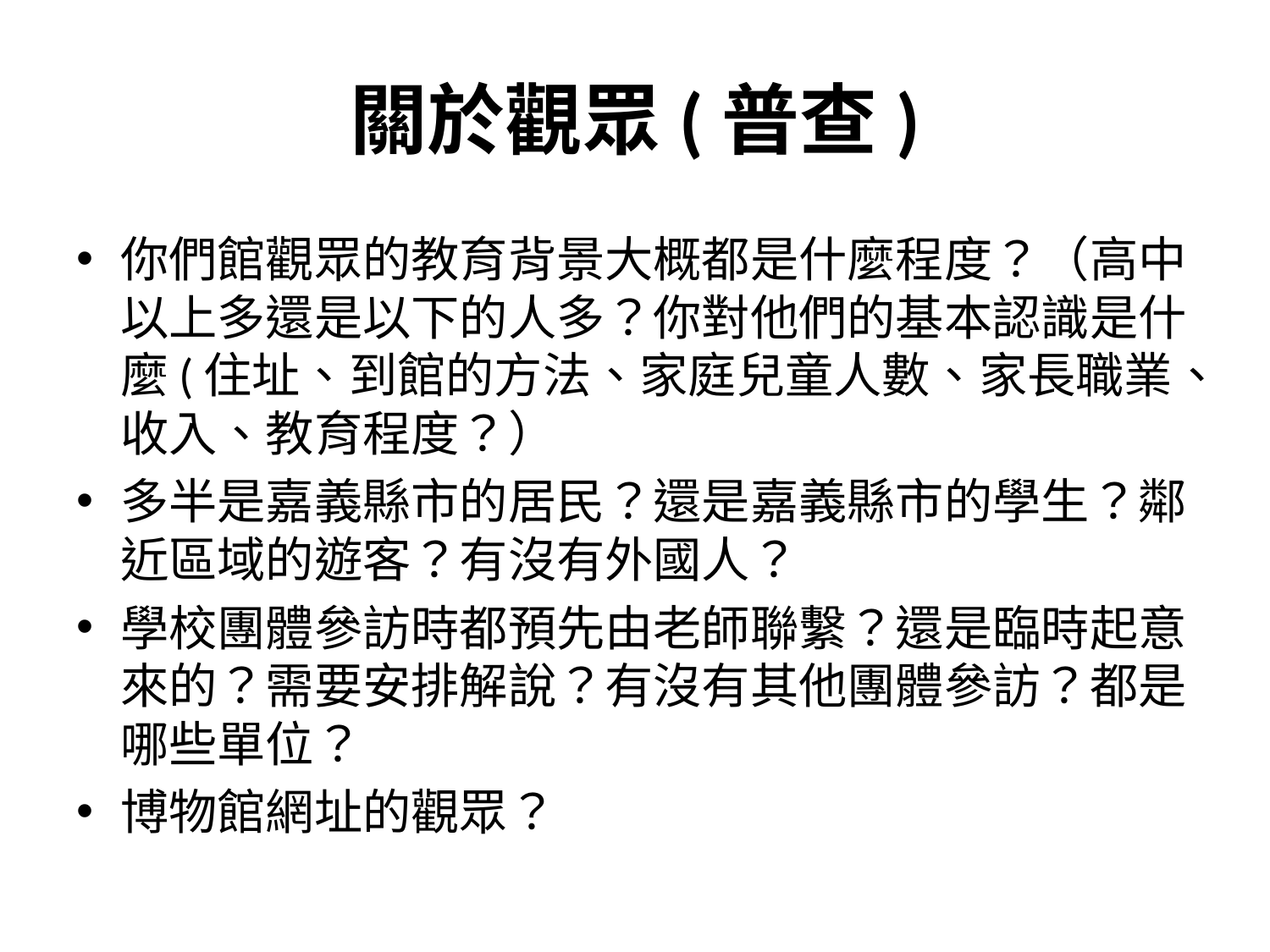

# 關於觀眾(普查)
你們館觀眾的教育背景大概都是什麼程度？（高中以上多還是以下的人多？你對他們的基本認識是什麼(住址、到館的方法、家庭兒童人數、家長職業、收入、教育程度？）
多半是嘉義縣市的居民？還是嘉義縣市的學生？鄰近區域的遊客？有沒有外國人？
學校團體參訪時都預先由老師聯繫？還是臨時起意來的？需要安排解說？有沒有其他團體參訪？都是哪些單位？
博物館網址的觀眾？